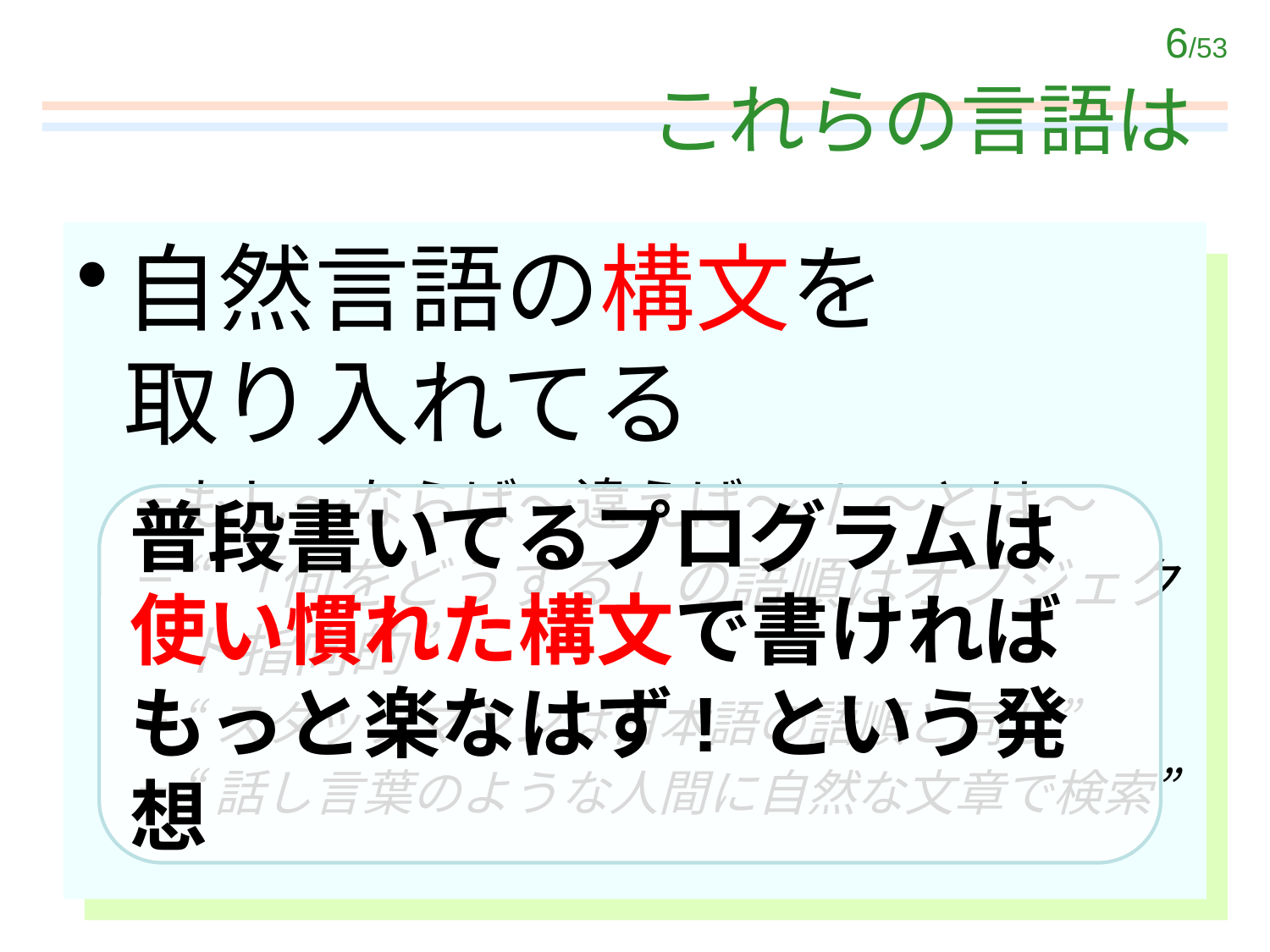

# これらの言語は
自然言語の構文を
取り入れてる
もし～ならば～違えば～ / ～とは～
“「何をどうする」の語順はオブジェクト指向的”
“スタックマシンは日本語の語順と同じ”
“話し言葉のような人間に自然な文章で検索”
普段書いてるプログラムは
使い慣れた構文で書ければ
もっと楽なはず! という発想